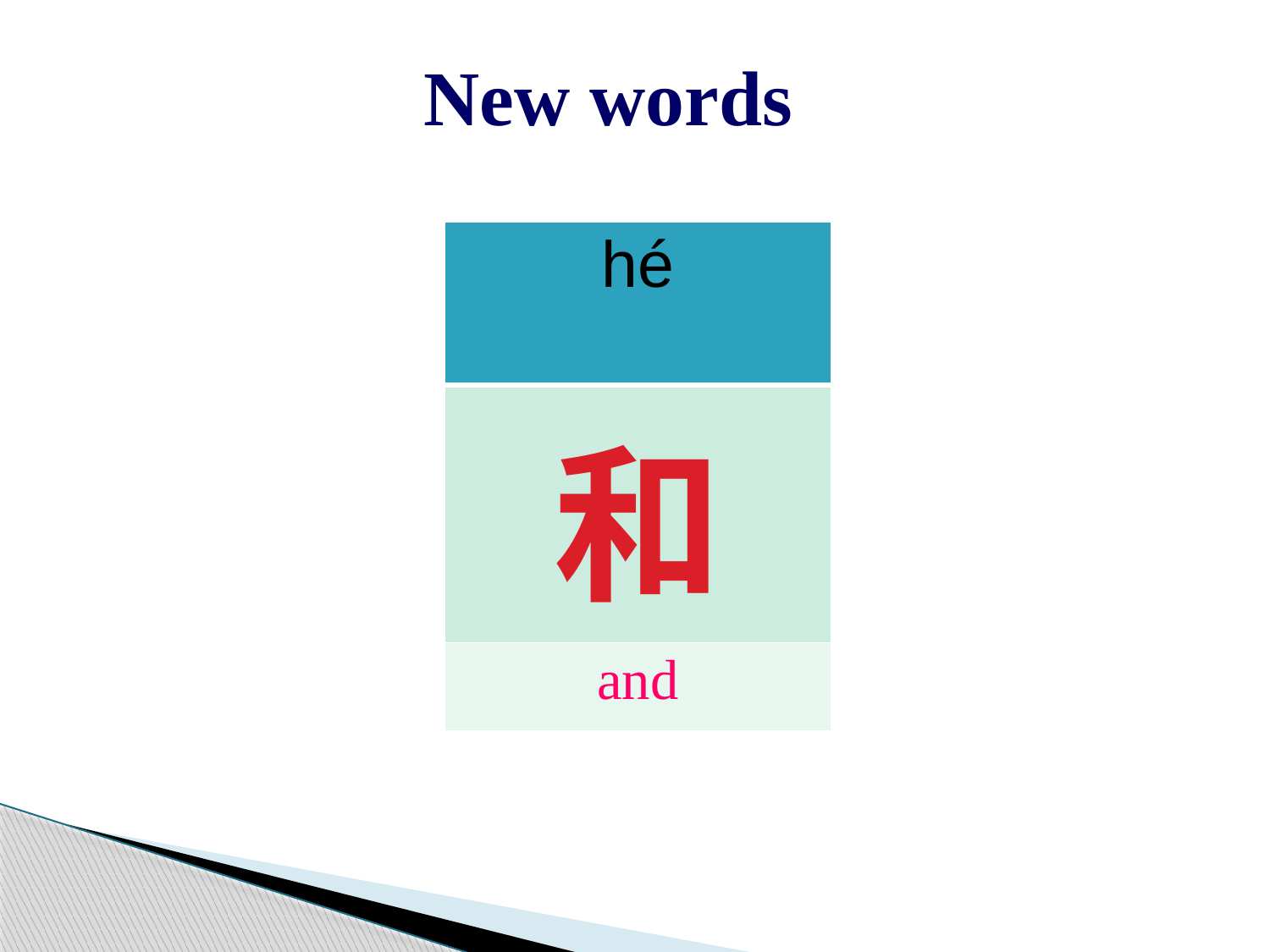

New words
| hé |
| --- |
| 和 |
| and |